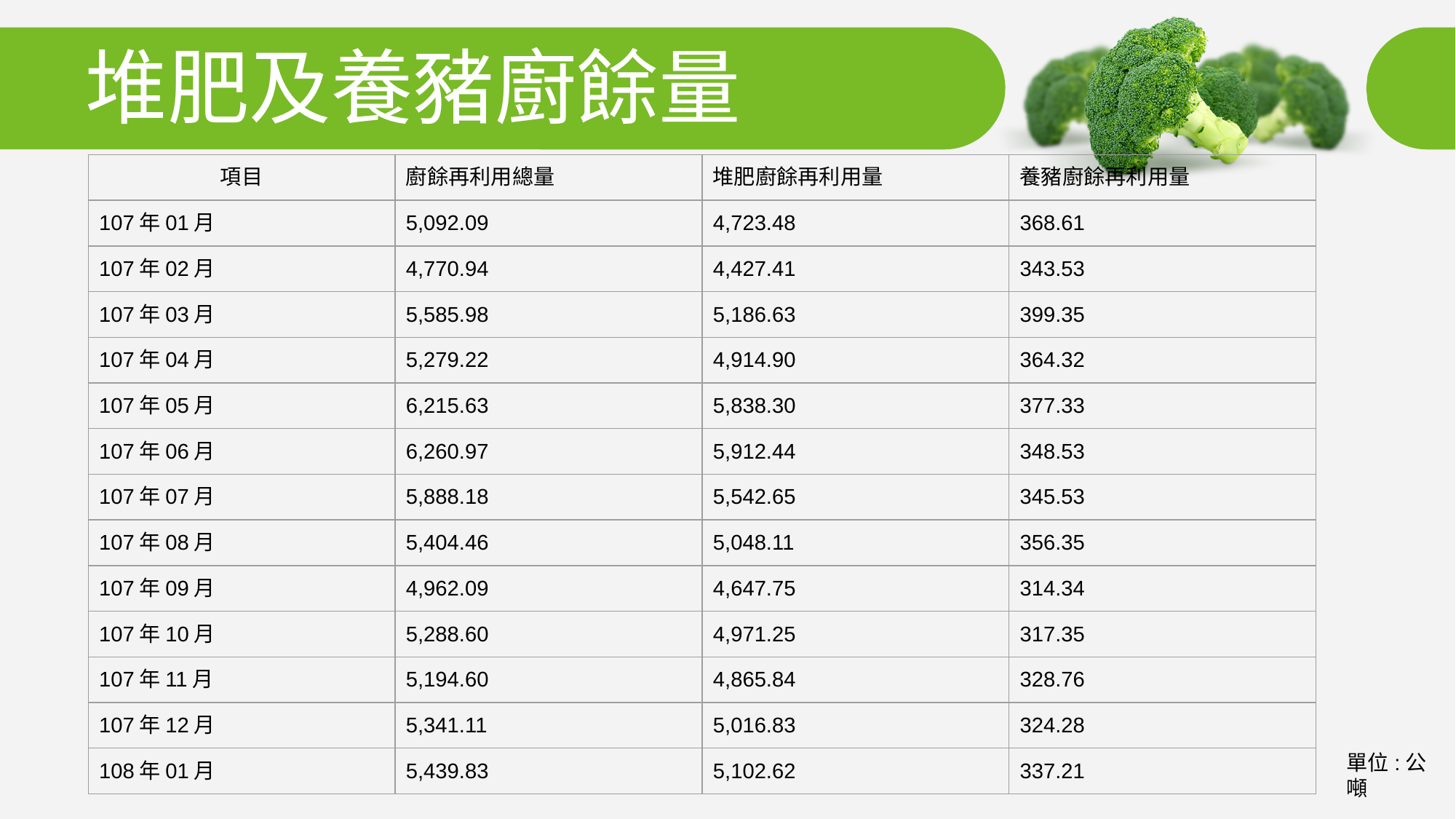

堆肥及養豬廚餘量
| 項目 | 廚餘再利用總量 | 堆肥廚餘再利用量 | 養豬廚餘再利用量 |
| --- | --- | --- | --- |
| 107年01月 | 5,092.09 | 4,723.48 | 368.61 |
| 107年02月 | 4,770.94 | 4,427.41 | 343.53 |
| 107年03月 | 5,585.98 | 5,186.63 | 399.35 |
| 107年04月 | 5,279.22 | 4,914.90 | 364.32 |
| 107年05月 | 6,215.63 | 5,838.30 | 377.33 |
| 107年06月 | 6,260.97 | 5,912.44 | 348.53 |
| 107年07月 | 5,888.18 | 5,542.65 | 345.53 |
| 107年08月 | 5,404.46 | 5,048.11 | 356.35 |
| 107年09月 | 4,962.09 | 4,647.75 | 314.34 |
| 107年10月 | 5,288.60 | 4,971.25 | 317.35 |
| 107年11月 | 5,194.60 | 4,865.84 | 328.76 |
| 107年12月 | 5,341.11 | 5,016.83 | 324.28 |
| 108年01月 | 5,439.83 | 5,102.62 | 337.21 |
單位:公噸